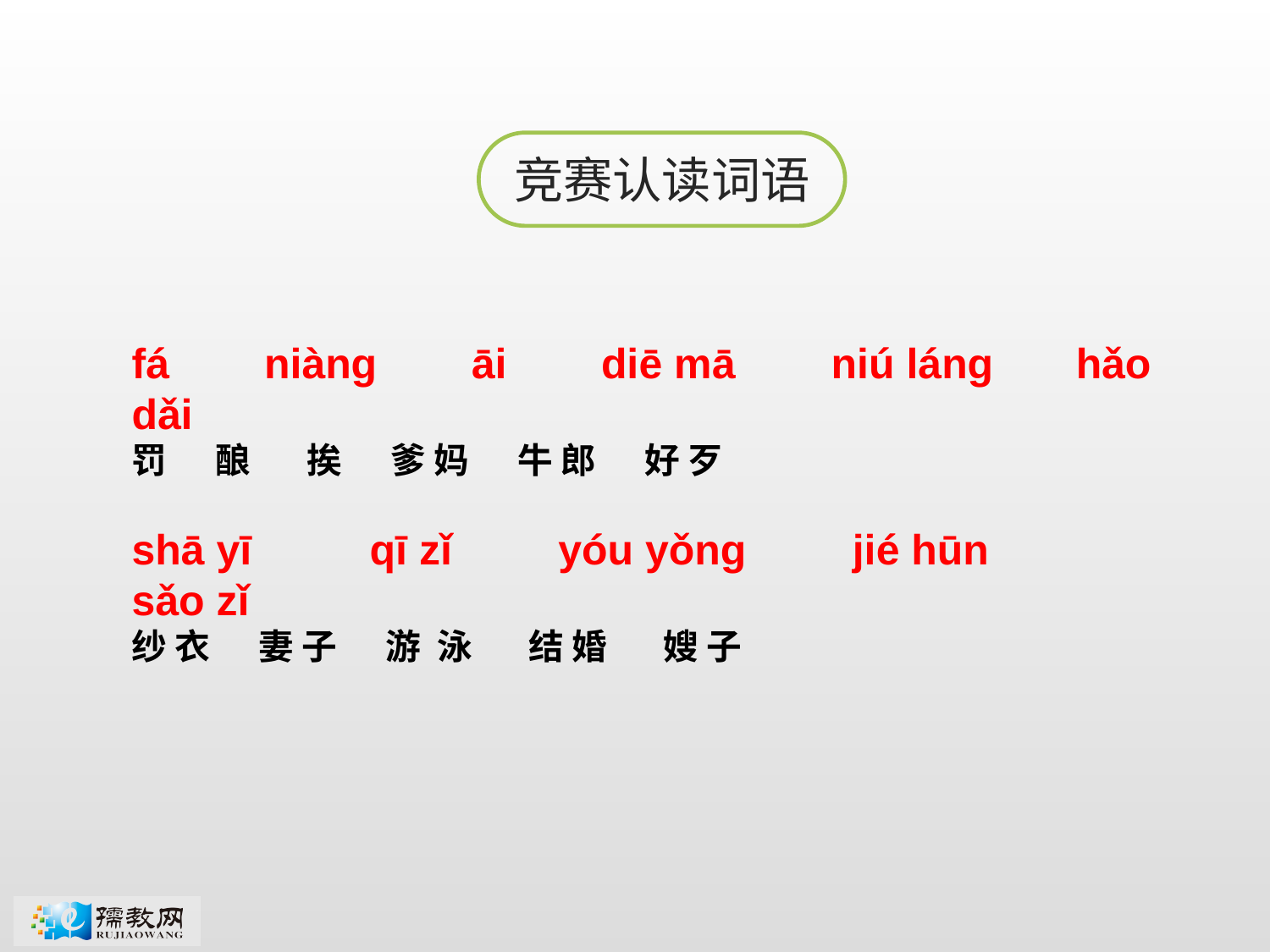

竞赛认读词语
fá        niàng        āi        diē mā        niú láng       hǎo dǎi
罚      酿       挨      爹 妈      牛 郎      好 歹

shā yī          qī zǐ         yóu yǒng         jié hūn         sǎo zǐ
纱 衣      妻 子      游  泳       结 婚       嫂 子